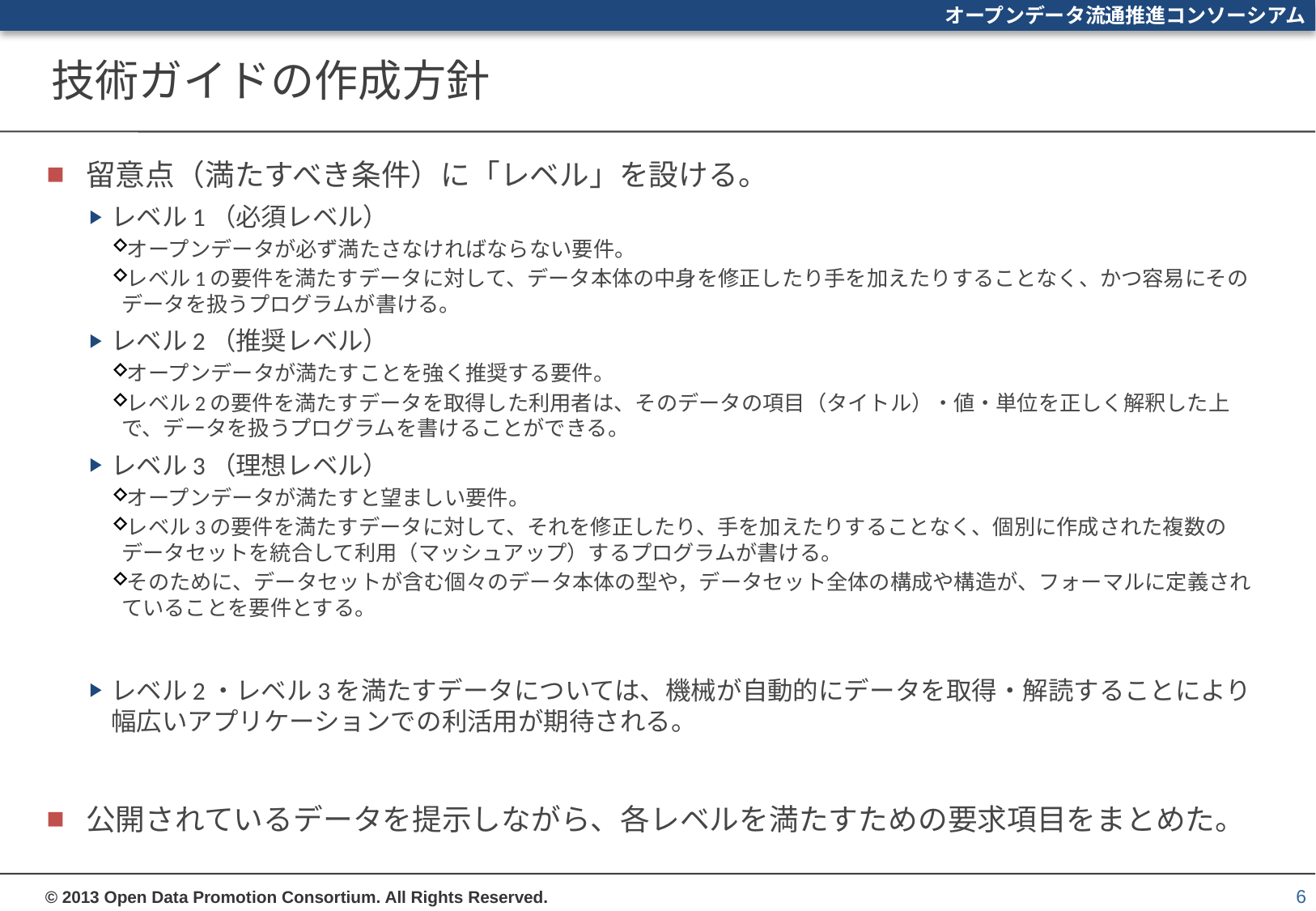

# 技術ガイドの作成方針
留意点（満たすべき条件）に「レベル」を設ける。
レベル1（必須レベル）
オープンデータが必ず満たさなければならない要件。
レベル1の要件を満たすデータに対して、データ本体の中身を修正したり手を加えたりすることなく、かつ容易にそのデータを扱うプログラムが書ける。
レベル2（推奨レベル）
オープンデータが満たすことを強く推奨する要件。
レベル2の要件を満たすデータを取得した利用者は、そのデータの項目（タイトル）・値・単位を正しく解釈した上で、データを扱うプログラムを書けることができる。
レベル3（理想レベル）
オープンデータが満たすと望ましい要件。
レベル3の要件を満たすデータに対して、それを修正したり、手を加えたりすることなく、個別に作成された複数のデータセットを統合して利用（マッシュアップ）するプログラムが書ける。
そのために、データセットが含む個々のデータ本体の型や，データセット全体の構成や構造が、フォーマルに定義されていることを要件とする。

レベル2・レベル3を満たすデータについては、機械が自動的にデータを取得・解読することにより幅広いアプリケーションでの利活用が期待される。

公開されているデータを提示しながら、各レベルを満たすための要求項目をまとめた。
6